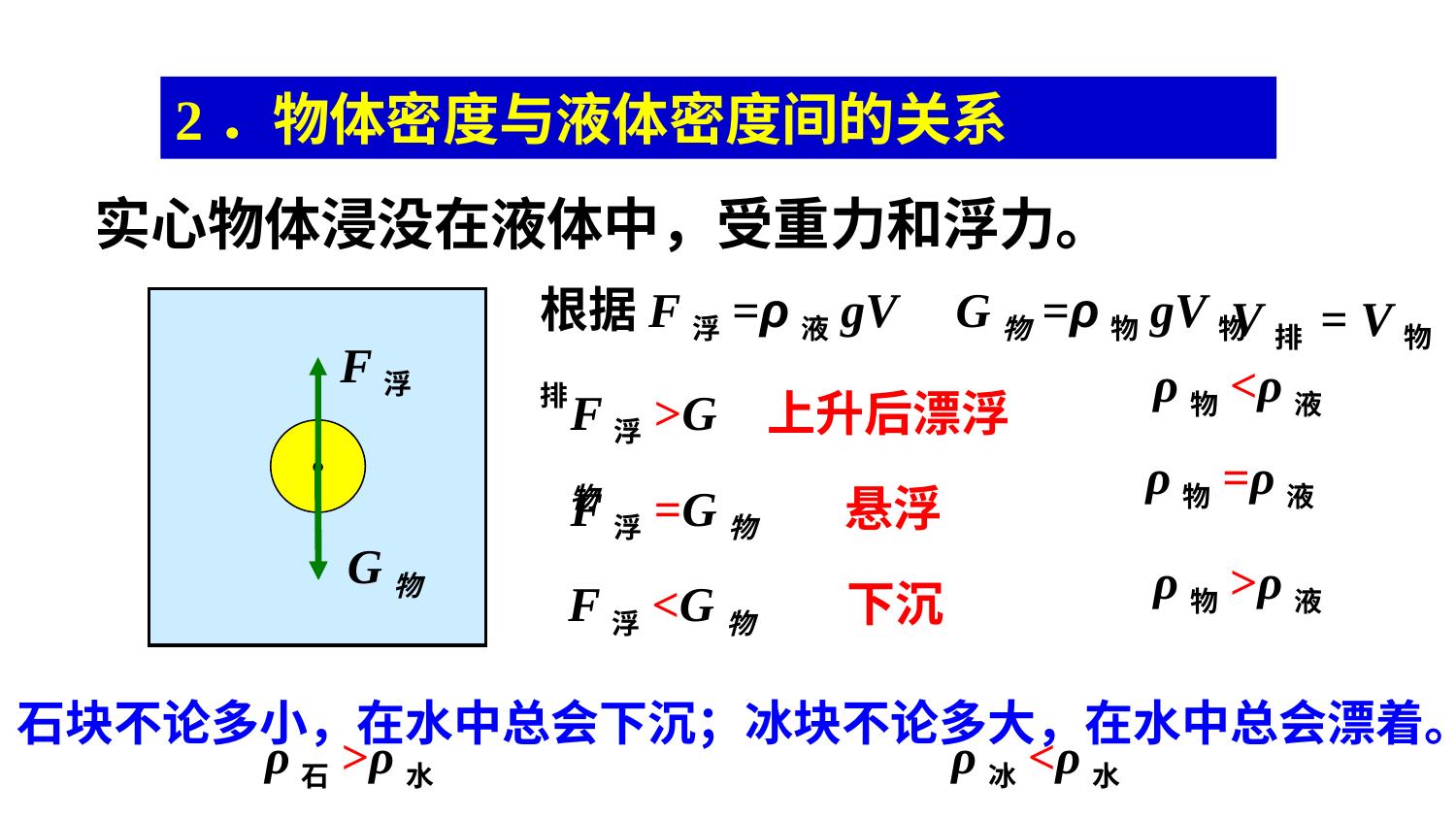

2．物体密度与液体密度间的关系
实心物体浸没在液体中，受重力和浮力。
V排 = V物
根据F浮=ρ液gV排
G物=ρ物gV物

F浮

G物
ρ物<ρ液
F浮>G物
上升后漂浮

ρ物=ρ液
F浮=G物
悬浮
ρ物>ρ液
F浮<G物
下沉
石块不论多小，在水中总会下沉；冰块不论多大，在水中总会漂着。
ρ石>ρ水
ρ冰<ρ水